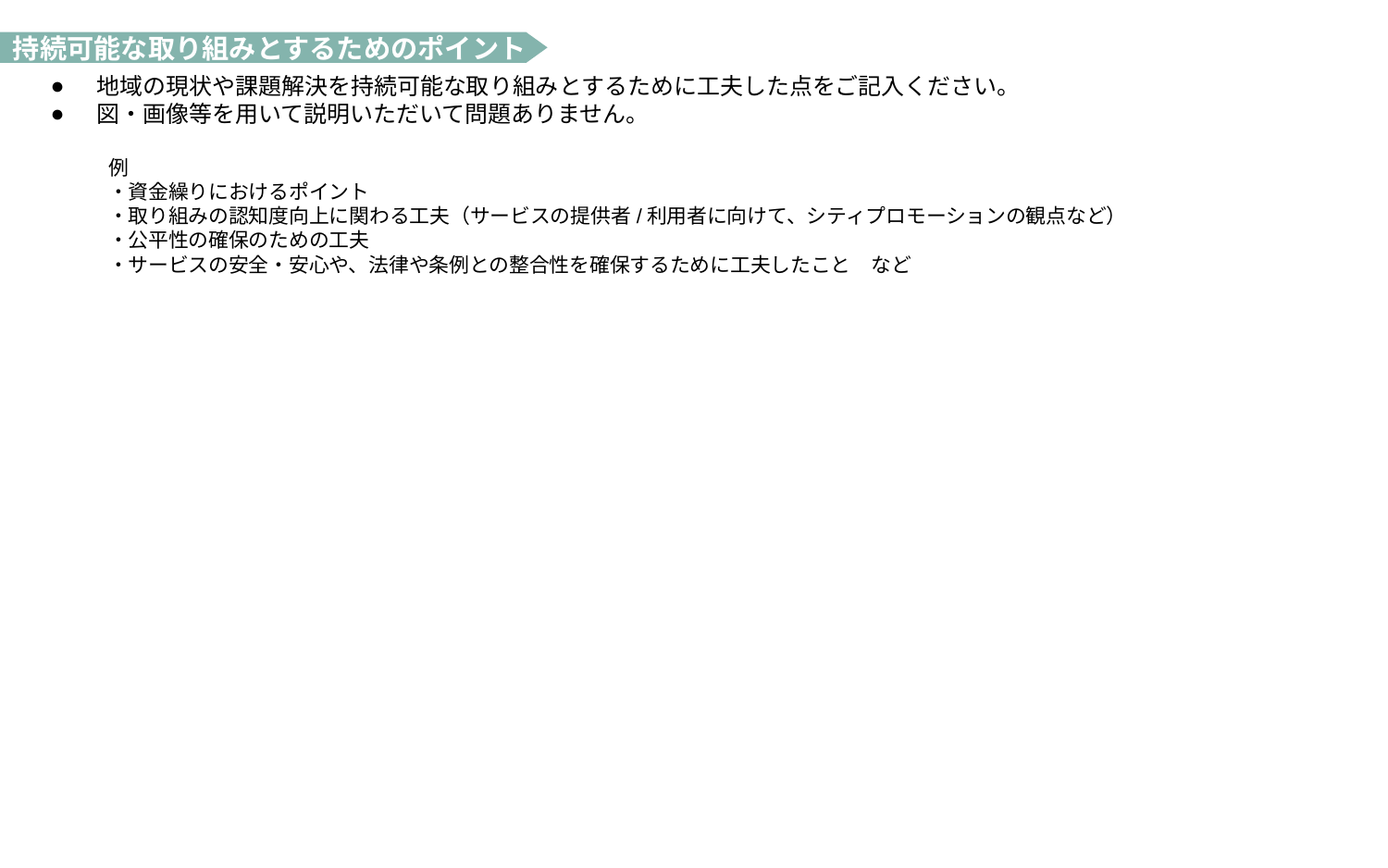

持続可能な取り組みとするためのポイント

地域の現状や課題解決を持続可能な取り組みとするために工夫した点をご記入ください。
図・画像等を用いて説明いただいて問題ありません。

例
・資金繰りにおけるポイント
・取り組みの認知度向上に関わる工夫（サービスの提供者/利用者に向けて、シティプロモーションの観点など）
・公平性の確保のための工夫
・サービスの安全・安心や、法律や条例との整合性を確保するために工夫したこと　など